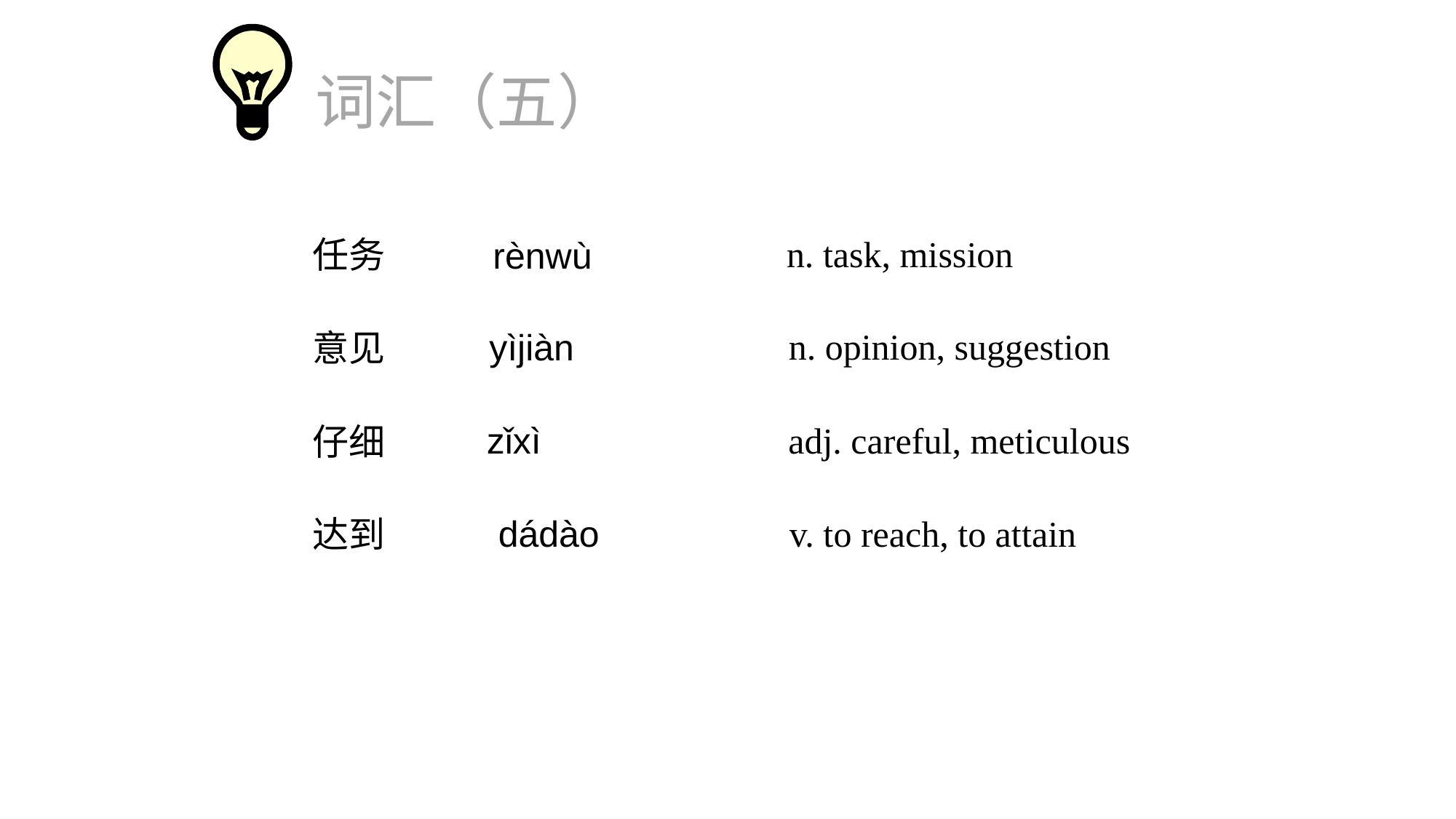

词汇（五）
n. task, mission
任务
rènwù
n. opinion, suggestion
yìjiàn
意见
zǐxì
adj. careful, meticulous
仔细
dádào
v. to reach, to attain
达到